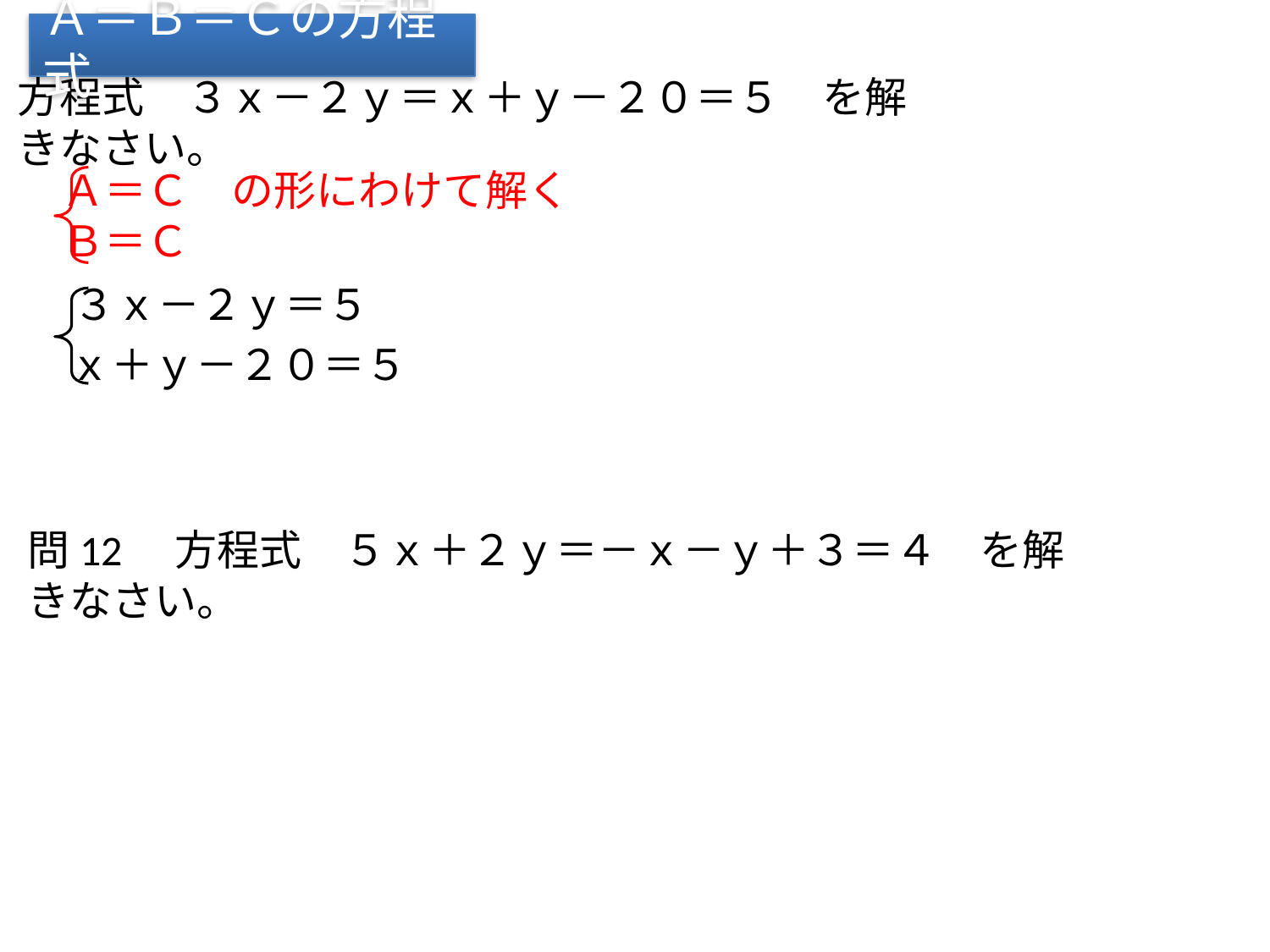

Ａ＝Ｂ＝Ｃの方程式
# 方程式　３ｘ－２ｙ＝ｘ＋ｙ－２０＝５　を解きなさい。
Ａ＝Ｃ　の形にわけて解く
Ｂ＝Ｃ

３ｘ－２ｙ＝５

ｘ＋ｙ－２０＝５
問12　方程式　５ｘ＋２ｙ＝－ｘ－ｙ＋３＝４　を解きなさい。